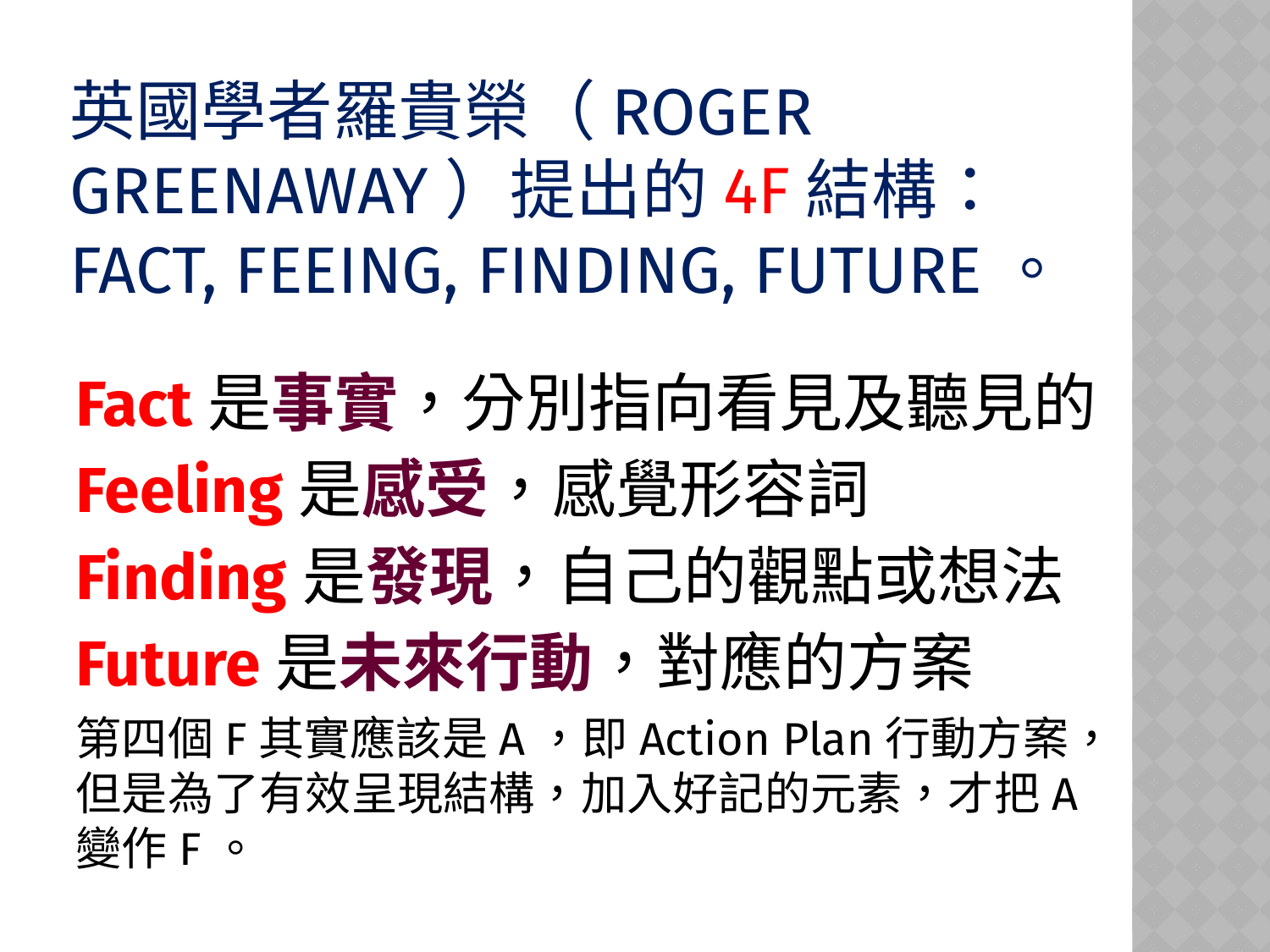

# 英國學者羅貴榮（Roger Greenaway）提出的4F結構：Fact, Feeing, Finding, Future。
Fact是事實，分別指向看見及聽見的
Feeling是感受，感覺形容詞
Finding是發現，自己的觀點或想法
Future是未來行動，對應的方案
第四個F其實應該是A，即Action Plan行動方案，但是為了有效呈現結構，加入好記的元素，才把A變作F。